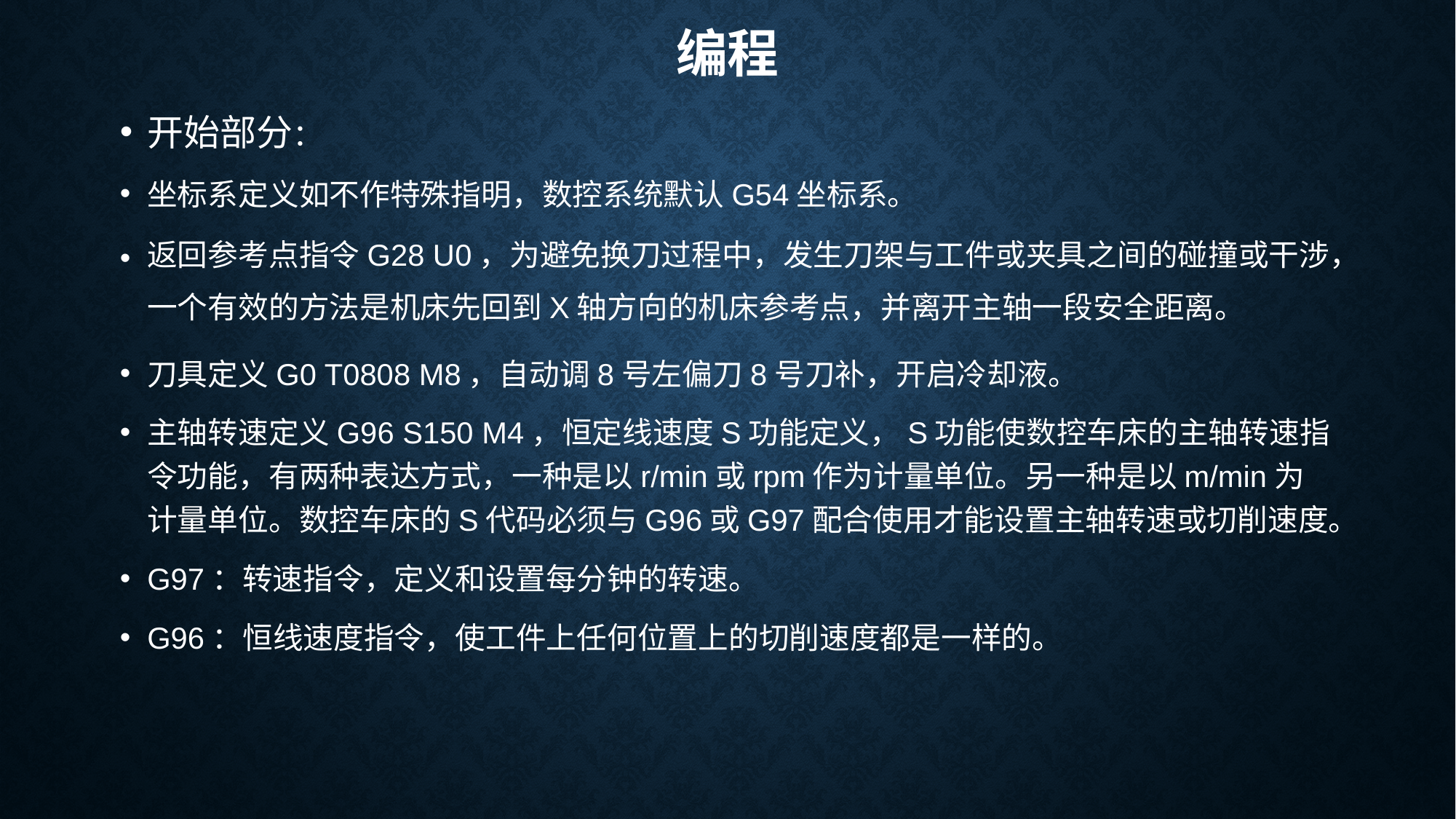

# 编程
开始部分：
坐标系定义如不作特殊指明，数控系统默认G54坐标系。
返回参考点指令G28 U0，为避免换刀过程中，发生刀架与工件或夹具之间的碰撞或干涉，一个有效的方法是机床先回到X轴方向的机床参考点，并离开主轴一段安全距离。
刀具定义G0 T0808 M8，自动调8号左偏刀8号刀补，开启冷却液。
主轴转速定义G96 S150 M4，恒定线速度S功能定义，S功能使数控车床的主轴转速指令功能，有两种表达方式，一种是以r/min或rpm作为计量单位。另一种是以m/min为计量单位。数控车床的S代码必须与G96或G97配合使用才能设置主轴转速或切削速度。
G97：转速指令，定义和设置每分钟的转速。
G96：恒线速度指令，使工件上任何位置上的切削速度都是一样的。